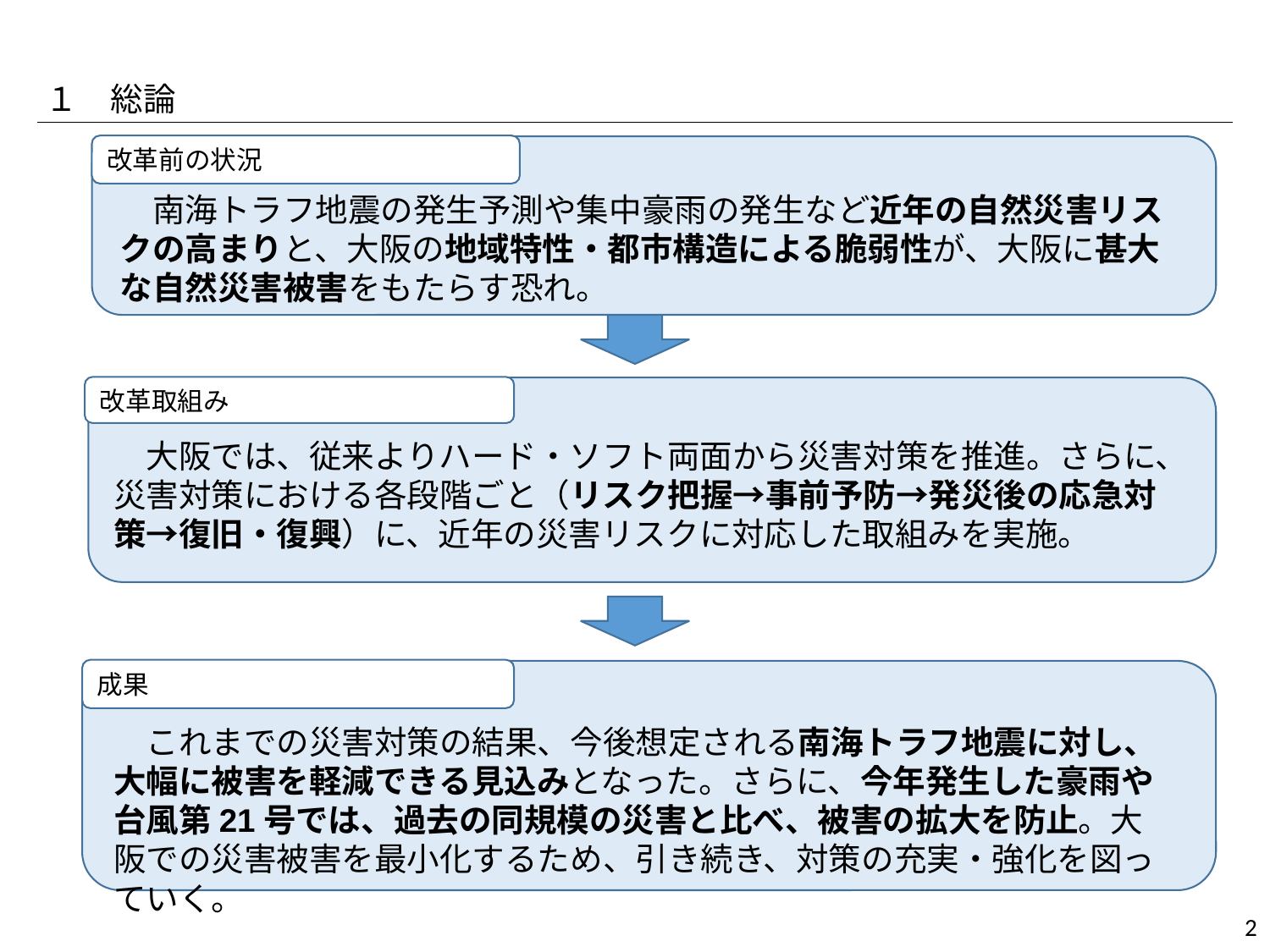

１　総論
改革前の状況

　南海トラフ地震の発生予測や集中豪雨の発生など近年の自然災害リスクの高まりと、大阪の地域特性・都市構造による脆弱性が、大阪に甚大な自然災害被害をもたらす恐れ。

改革取組み

　大阪では、従来よりハード・ソフト両面から災害対策を推進。さらに、災害対策における各段階ごと（リスク把握→事前予防→発災後の応急対策→復旧・復興）に、近年の災害リスクに対応した取組みを実施。

成果

　これまでの災害対策の結果、今後想定される南海トラフ地震に対し、大幅に被害を軽減できる見込みとなった。さらに、今年発生した豪雨や台風第21号では、過去の同規模の災害と比べ、被害の拡大を防止。大阪での災害被害を最小化するため、引き続き、対策の充実・強化を図っていく。

2